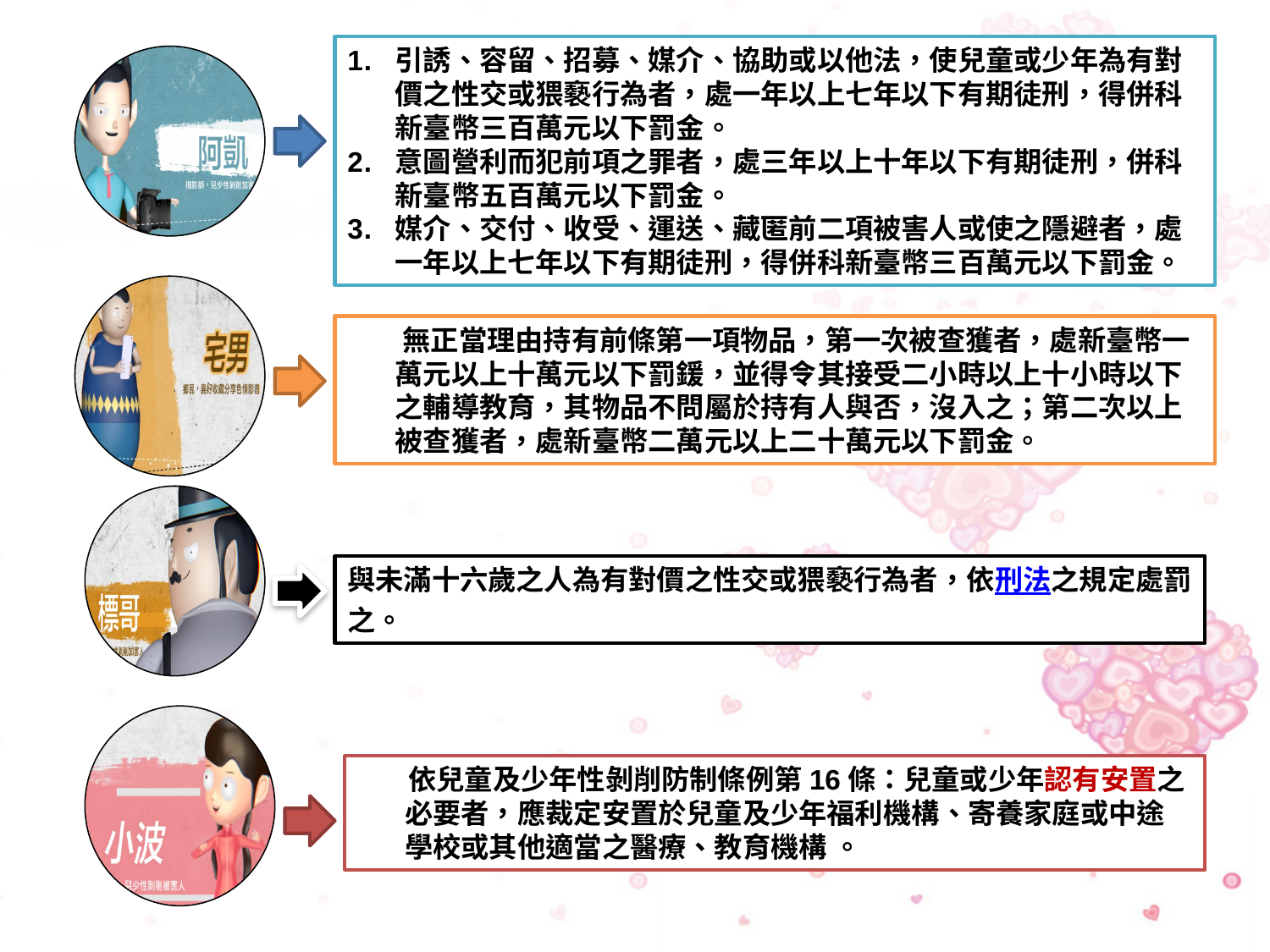

引誘、容留、招募、媒介、協助或以他法，使兒童或少年為有對價之性交或猥褻行為者，處一年以上七年以下有期徒刑，得併科新臺幣三百萬元以下罰金。
意圖營利而犯前項之罪者，處三年以上十年以下有期徒刑，併科新臺幣五百萬元以下罰金。
媒介、交付、收受、運送、藏匿前二項被害人或使之隱避者，處一年以上七年以下有期徒刑，得併科新臺幣三百萬元以下罰金。

         無正當理由持有前條第一項物品，第一次被查獲者，處新臺幣一萬元以上十萬元以下罰鍰，並得令其接受二小時以上十小時以下之輔導教育，其物品不問屬於持有人與否，沒入之；第二次以上被查獲者，處新臺幣二萬元以上二十萬元以下罰金。

與未滿十六歲之人為有對價之性交或猥褻行為者，依刑法之規定處罰之。

       依兒童及少年性剝削防制條例第16條：兒童或少年認有安置之必要者，應裁定安置於兒童及少年福利機構、寄養家庭或中途學校或其他適當之醫療、教育機構 。